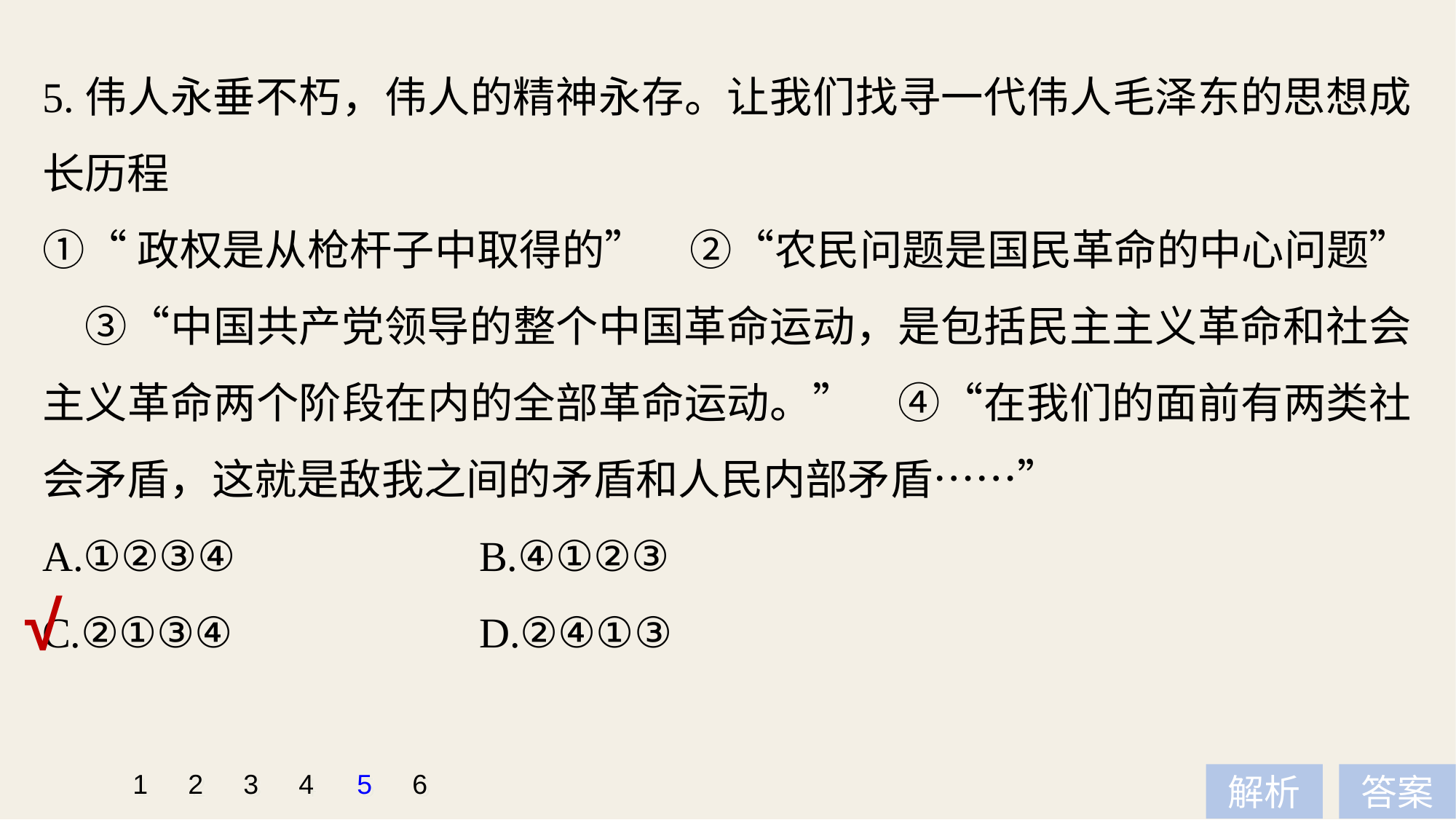

5.伟人永垂不朽，伟人的精神永存。让我们找寻一代伟人毛泽东的思想成长历程
①“政权是从枪杆子中取得的”　②“农民问题是国民革命的中心问题”　③“中国共产党领导的整个中国革命运动，是包括民主主义革命和社会主义革命两个阶段在内的全部革命运动。”　④“在我们的面前有两类社会矛盾，这就是敌我之间的矛盾和人民内部矛盾……”
A.①②③④  			B.④①②③
C.②①③④  			D.②④①③
√
1
2
3
4
5
6
解析
答案